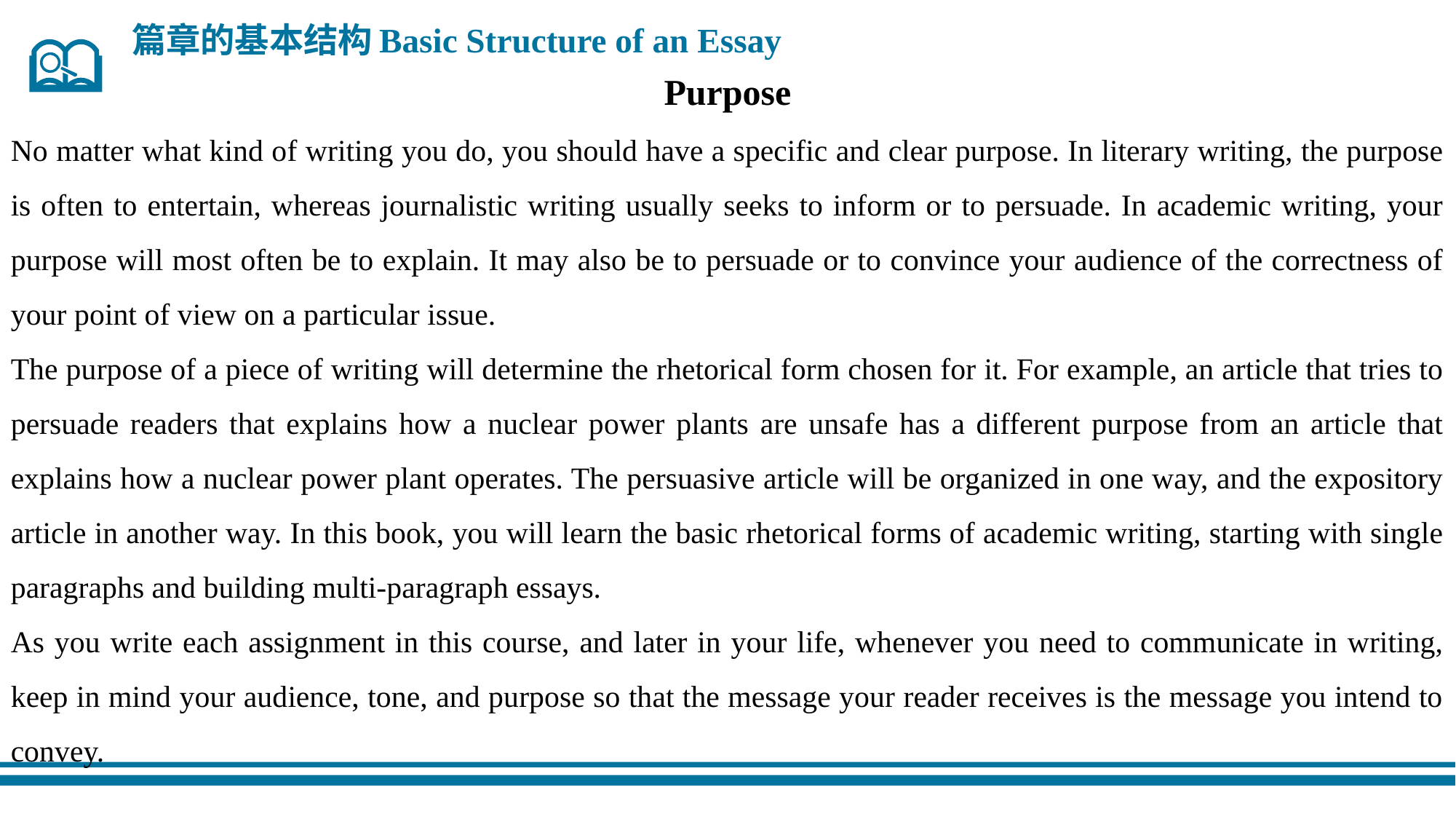

篇章的基本结构Basic Structure of an Essay
Purpose
No matter what kind of writing you do, you should have a specific and clear purpose. In literary writing, the purpose is often to entertain, whereas journalistic writing usually seeks to inform or to persuade. In academic writing, your purpose will most often be to explain. It may also be to persuade or to convince your audience of the correctness of your point of view on a particular issue.
The purpose of a piece of writing will determine the rhetorical form chosen for it. For example, an article that tries to persuade readers that explains how a nuclear power plants are unsafe has a different purpose from an article that explains how a nuclear power plant operates. The persuasive article will be organized in one way, and the expository article in another way. In this book, you will learn the basic rhetorical forms of academic writing, starting with single paragraphs and building multi-paragraph essays.
As you write each assignment in this course, and later in your life, whenever you need to communicate in writing, keep in mind your audience, tone, and purpose so that the message your reader receives is the message you intend to convey.